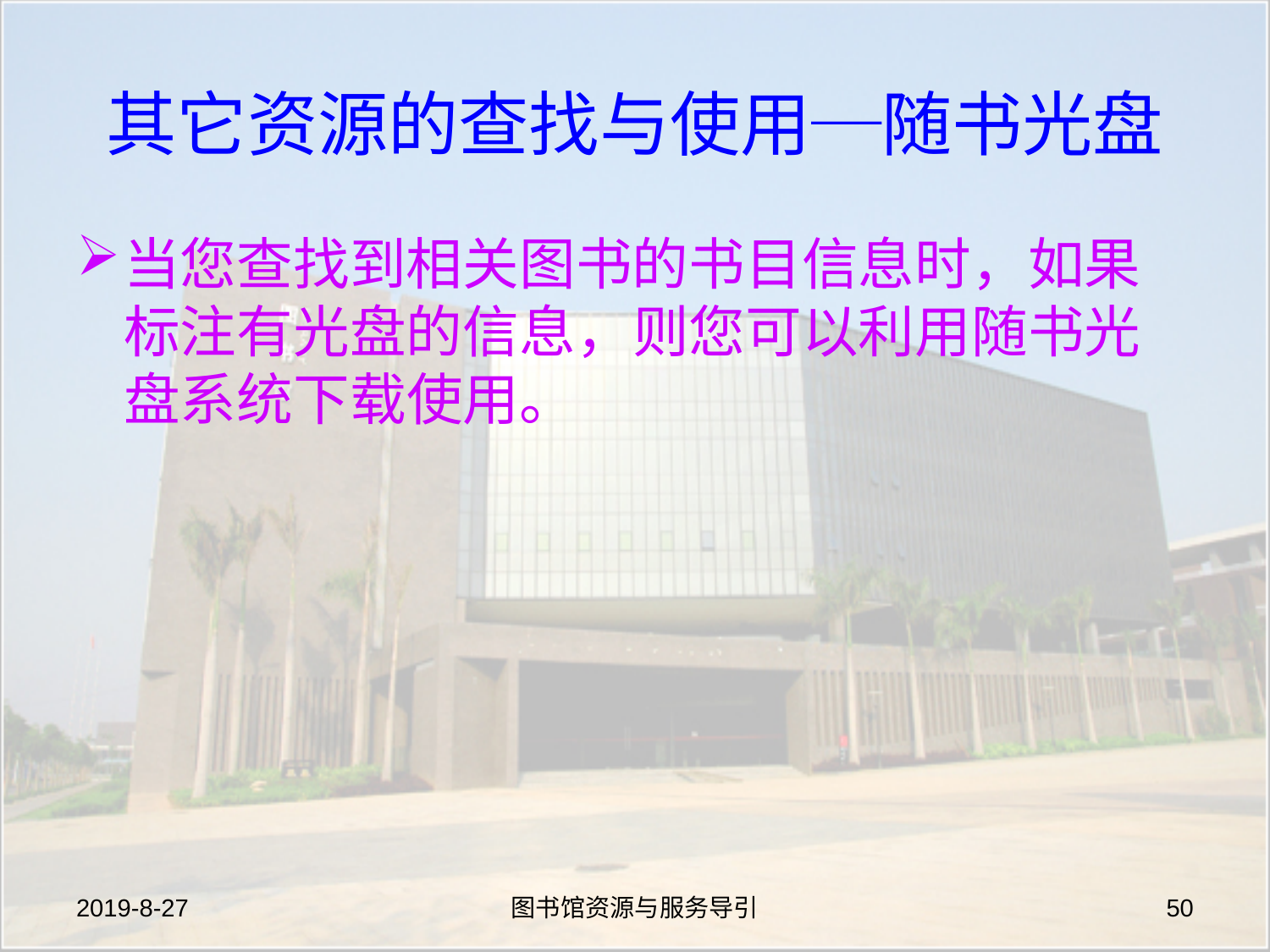

# 其它资源的查找与使用─随书光盘
当您查找到相关图书的书目信息时，如果标注有光盘的信息，则您可以利用随书光盘系统下载使用。
2019-8-27
图书馆资源与服务导引
50